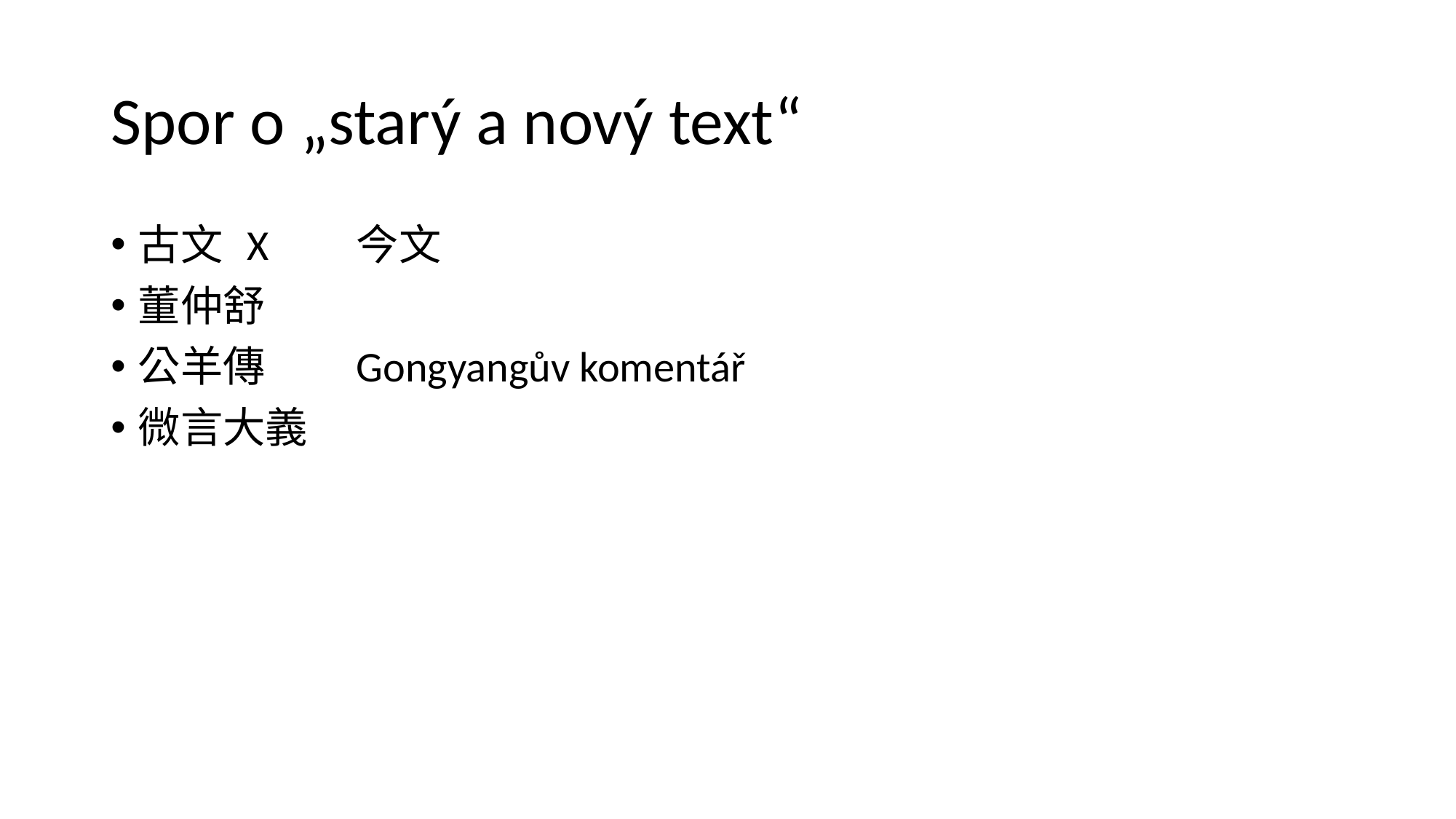

# Spor o „starý a nový text“
古文	X	今文
董仲舒
公羊傳	Gongyangův komentář
微言大義